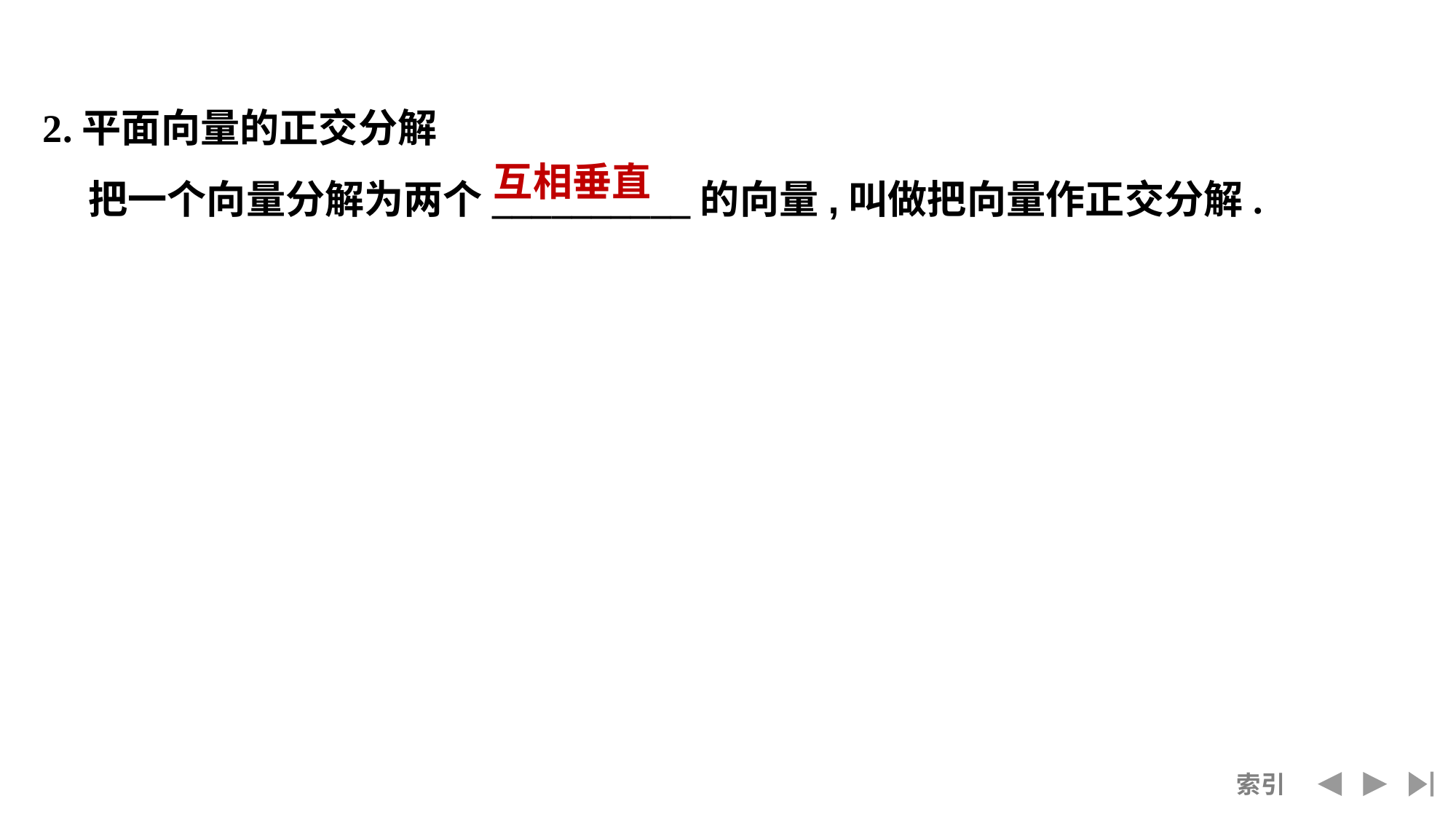

2.平面向量的正交分解
    把一个向量分解为两个__________的向量,叫做把向量作正交分解.
互相垂直